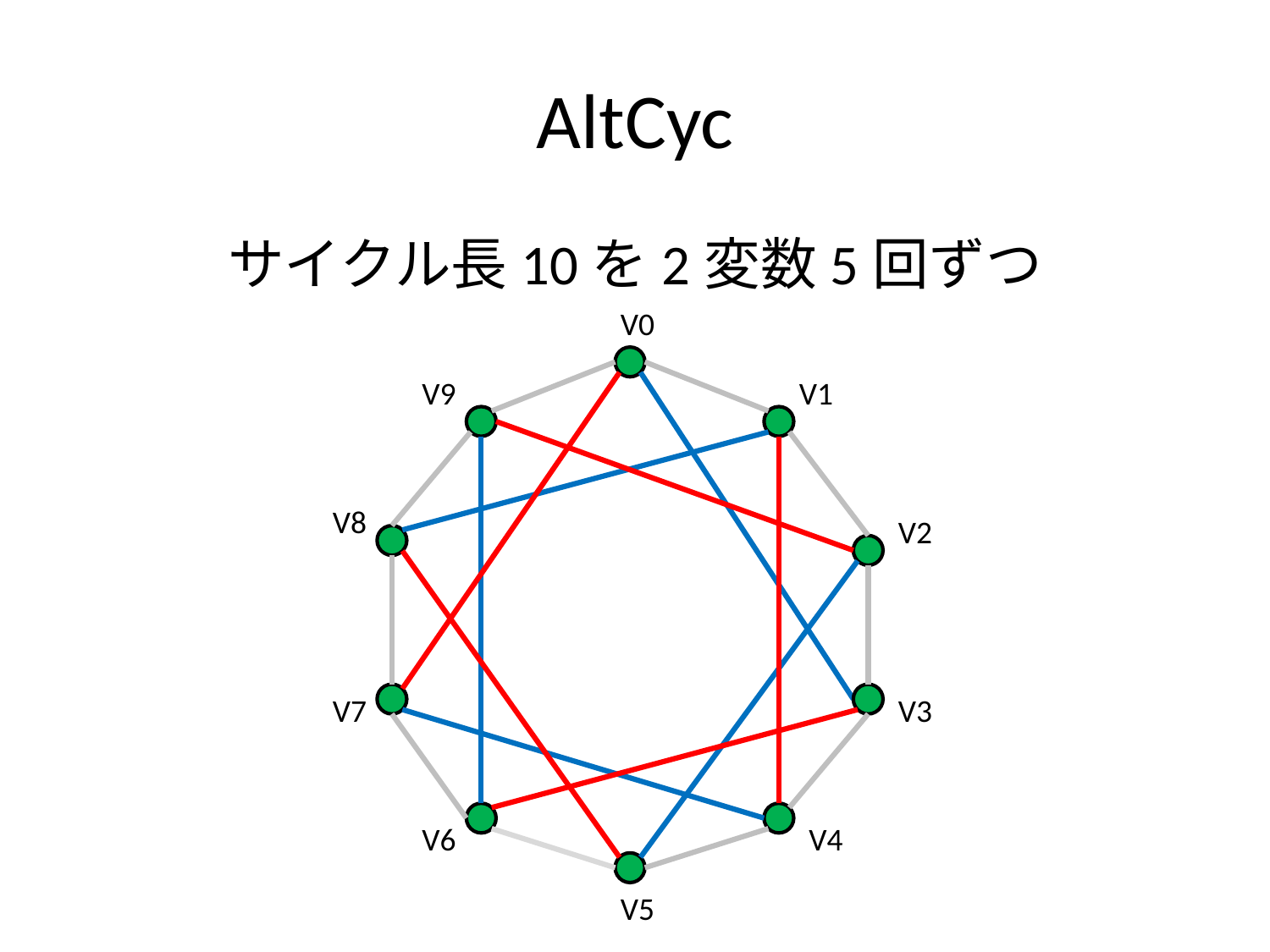

# AltCyc
サイクル長10を2変数5回ずつ
V0

V9
V1

V8
V2

V7

V3

V6
V4

V5